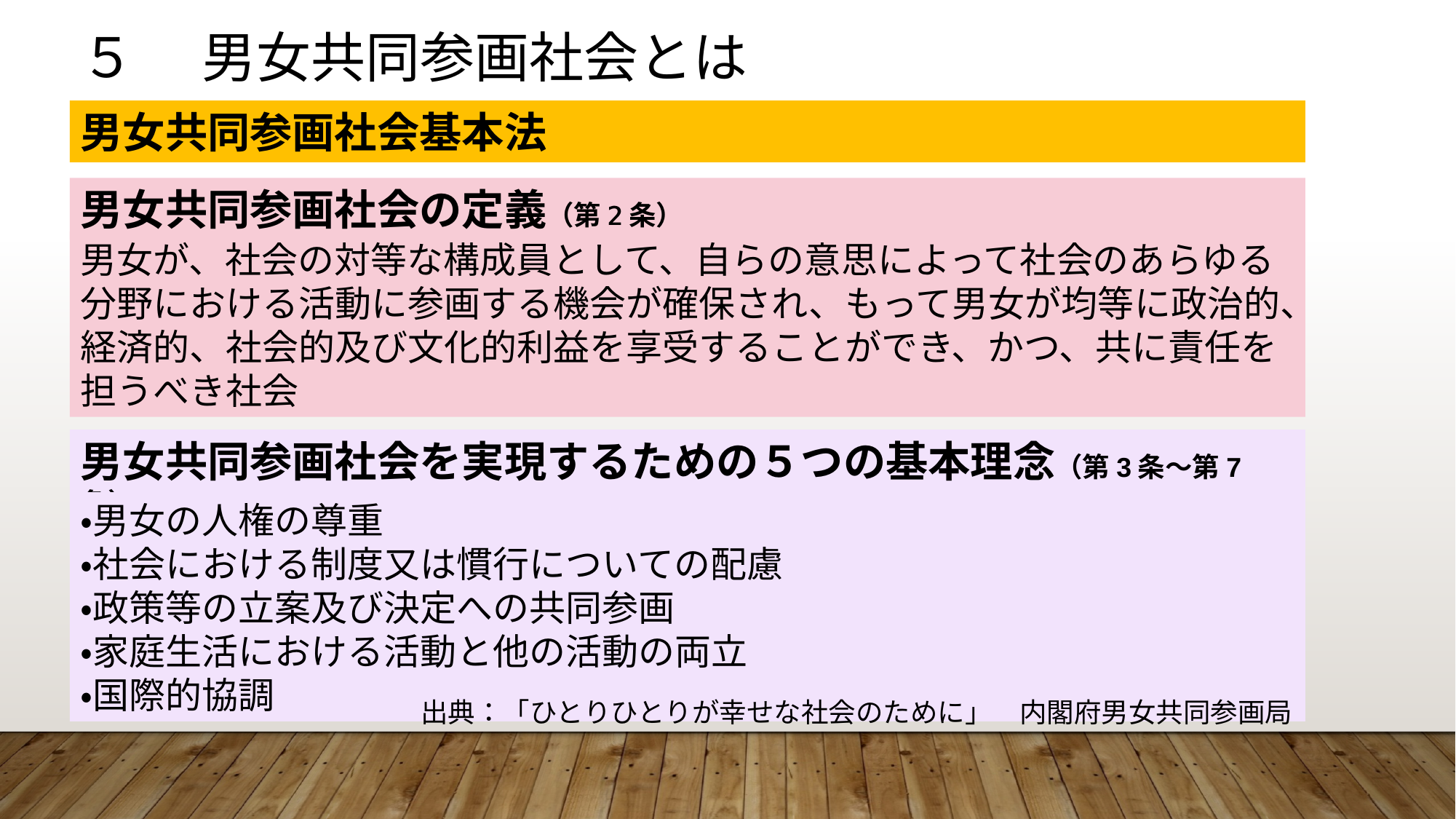

５　 男女共同参画社会とは
男女共同参画社会基本法
男女共同参画社会の定義（第2条）
男女が、社会の対等な構成員として、自らの意思によって社会のあらゆる分野における活動に参画する機会が確保され、もって男女が均等に政治的、経済的、社会的及び文化的利益を享受することができ、かつ、共に責任を担うべき社会
男女共同参画社会を実現するための５つの基本理念（第3条～第7条）
・男女の人権の尊重
・社会における制度又は慣行についての配慮
・政策等の立案及び決定への共同参画
・家庭生活における活動と他の活動の両立
・国際的協調
出典：「ひとりひとりが幸せな社会のために」　内閣府男女共同参画局